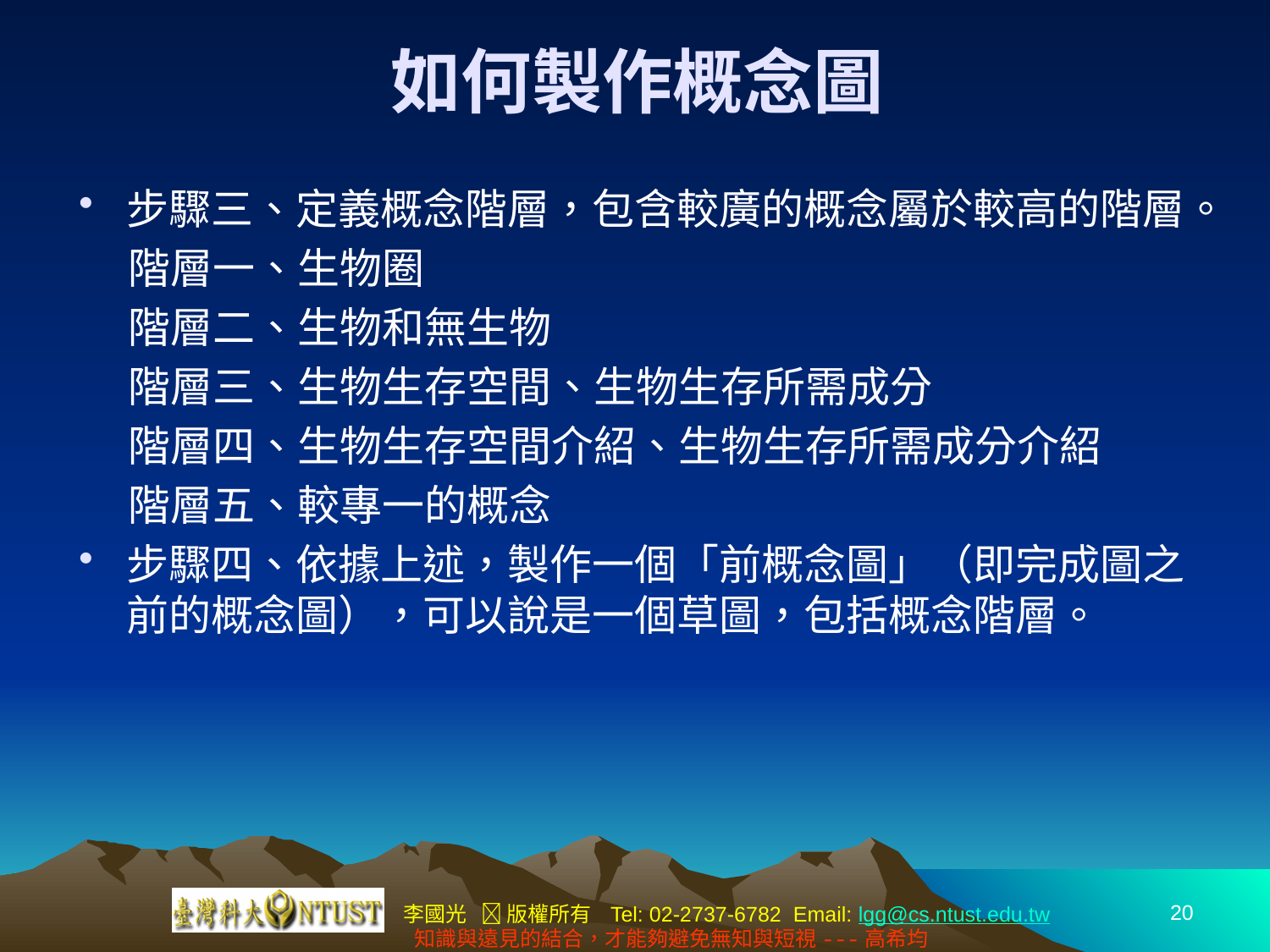

# 如何製作概念圖
步驟三、定義概念階層，包含較廣的概念屬於較高的階層。
階層一、生物圈
階層二、生物和無生物
階層三、生物生存空間、生物生存所需成分
階層四、生物生存空間介紹、生物生存所需成分介紹
階層五、較專一的概念
步驟四、依據上述，製作一個「前概念圖」（即完成圖之前的概念圖），可以說是一個草圖，包括概念階層。
20